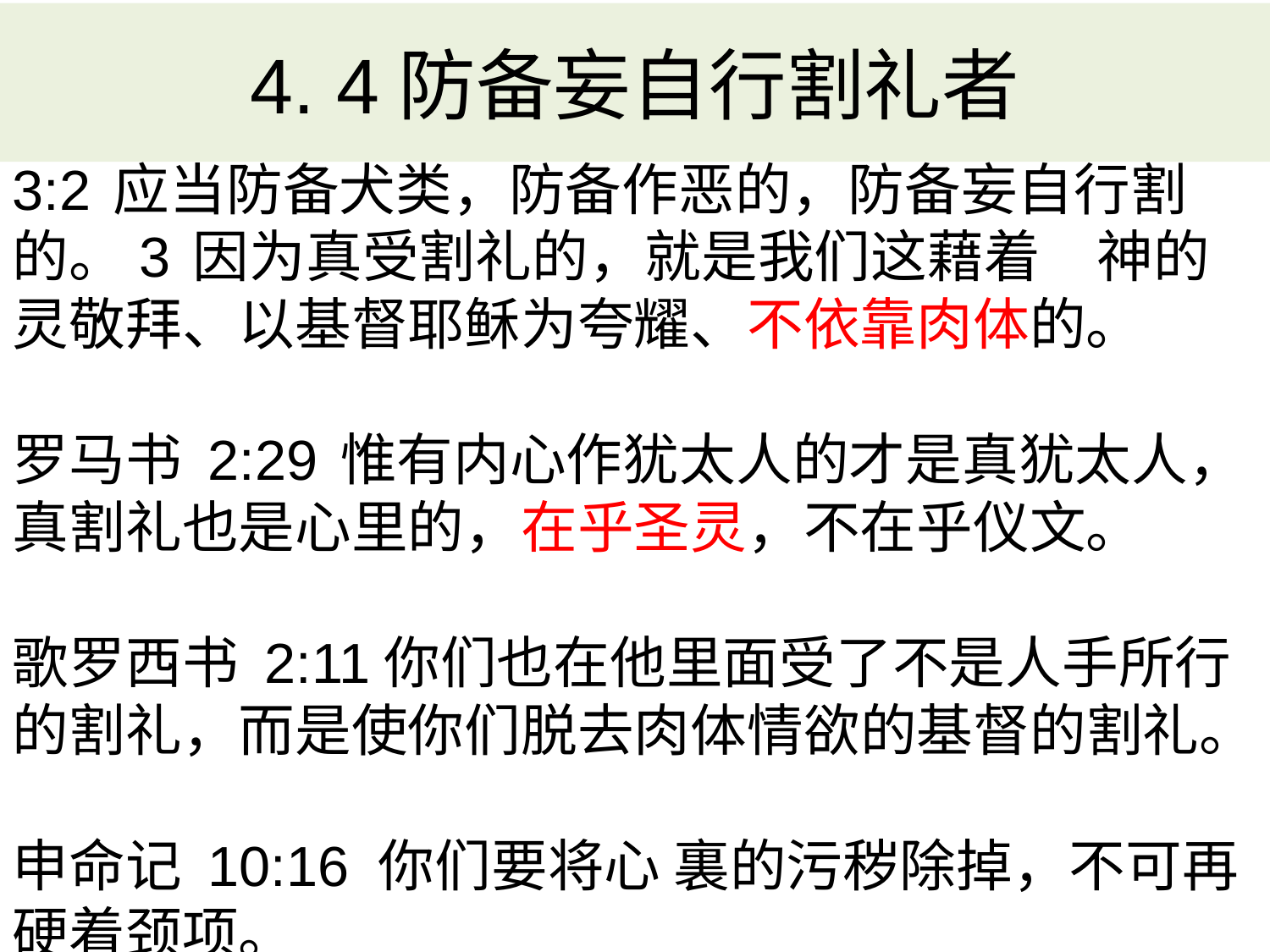

# 4. 4防备妄自行割礼者
3:2 应当防备犬类，防备作恶的，防备妄自行割的。3 因为真受割礼的，就是我们这藉着　神的灵敬拜、以基督耶稣为夸耀、不依靠肉体的。

罗马书 2:29 惟有内心作犹太人的才是真犹太人，真割礼也是心里的，在乎圣灵，不在乎仪文。

歌罗西书 2:11你们也在他里面受了不是人手所行的割礼，而是使你们脱去肉体情欲的基督的割礼。

申命记 10:16 你们要将心 裏的污秽除掉，不可再硬着颈项。